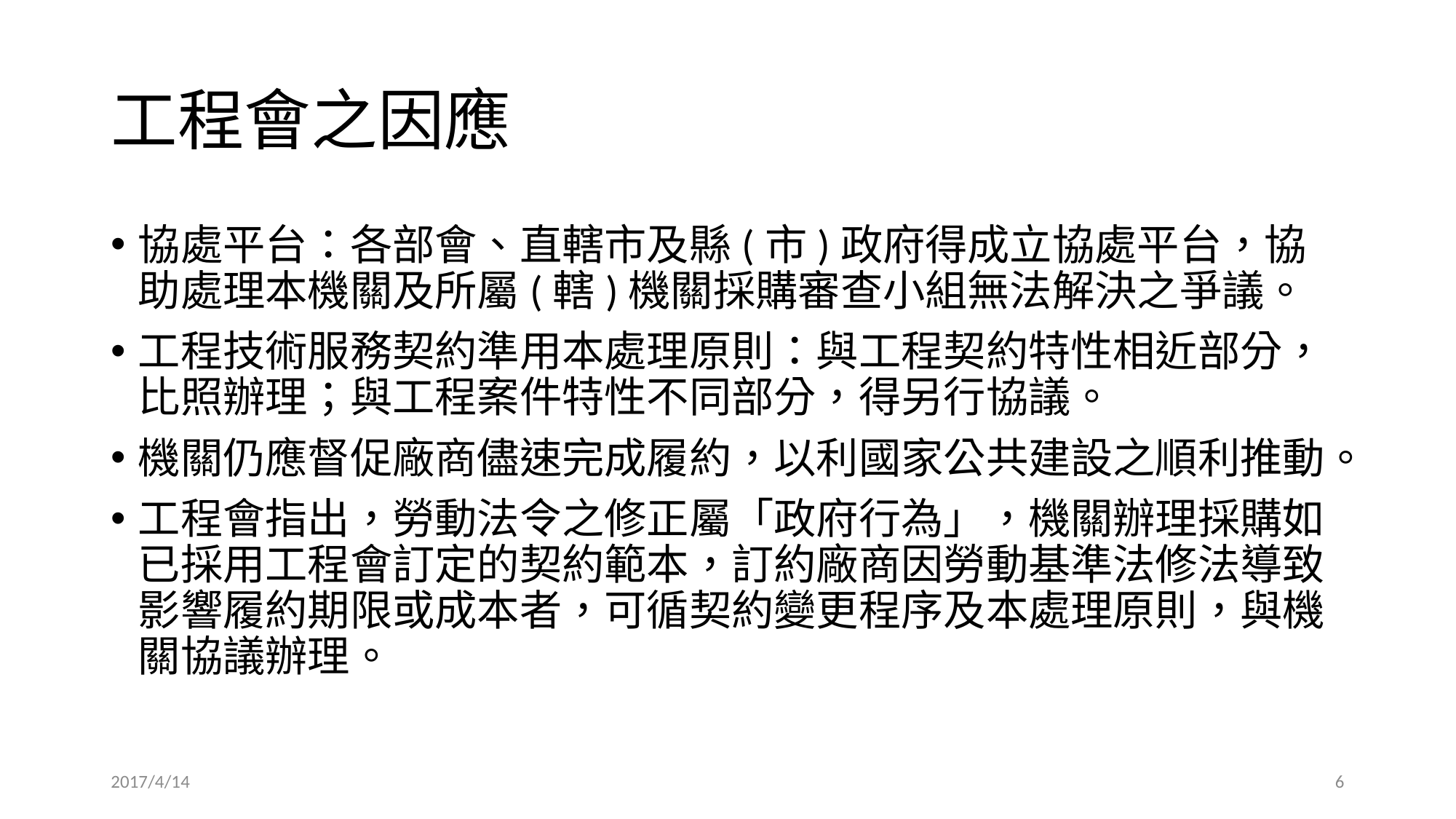

# 工程會之因應
協處平台：各部會、直轄市及縣(市)政府得成立協處平台，協助處理本機關及所屬(轄)機關採購審查小組無法解決之爭議。
工程技術服務契約準用本處理原則：與工程契約特性相近部分，比照辦理；與工程案件特性不同部分，得另行協議。
機關仍應督促廠商儘速完成履約，以利國家公共建設之順利推動。
工程會指出，勞動法令之修正屬「政府行為」，機關辦理採購如已採用工程會訂定的契約範本，訂約廠商因勞動基準法修法導致影響履約期限或成本者，可循契約變更程序及本處理原則，與機關協議辦理。

2017/4/14

6